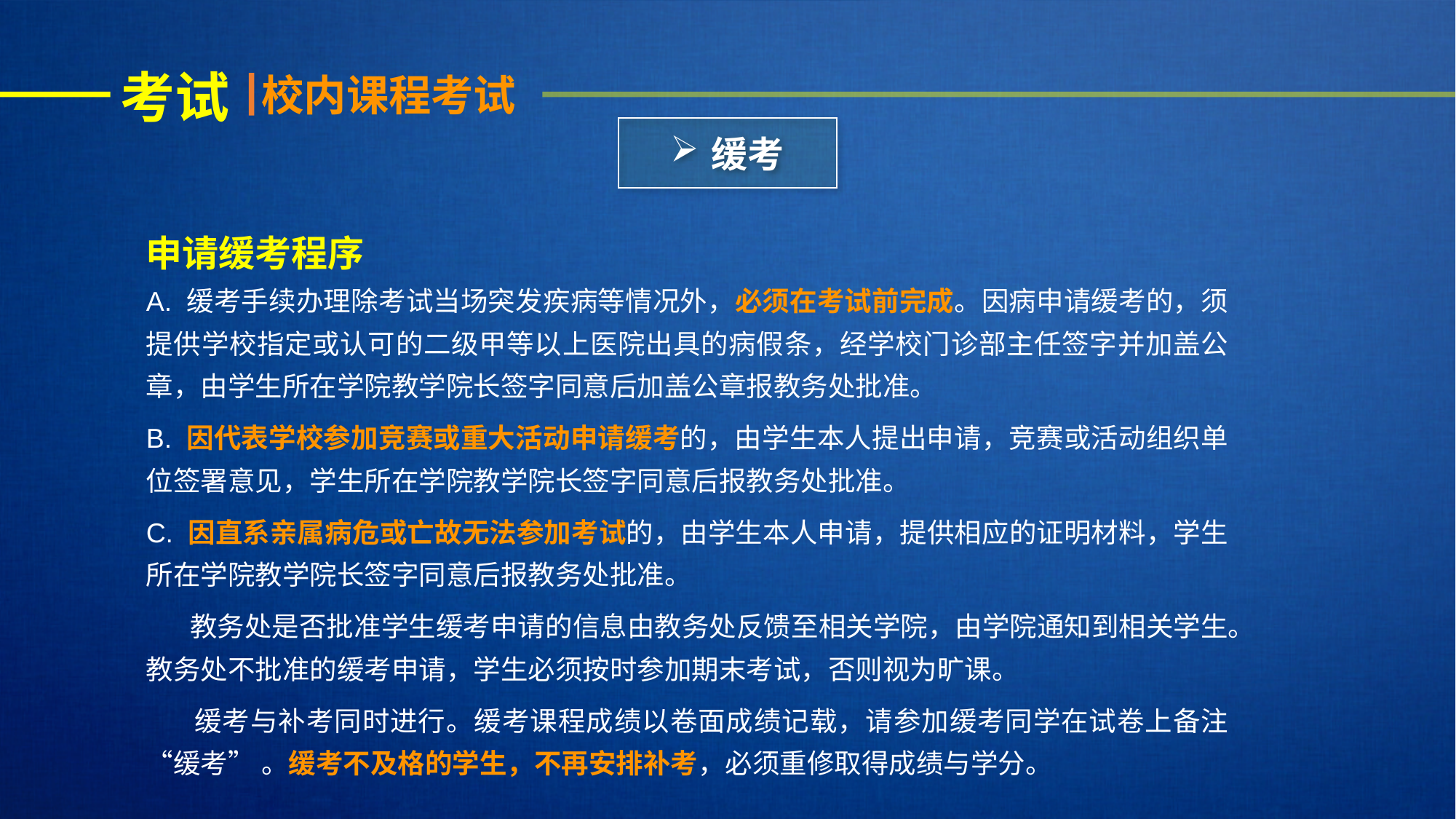

考试
校内课程考试

缓考
申请缓考程序
A. 缓考手续办理除考试当场突发疾病等情况外，必须在考试前完成。因病申请缓考的，须提供学校指定或认可的二级甲等以上医院出具的病假条，经学校门诊部主任签字并加盖公章，由学生所在学院教学院长签字同意后加盖公章报教务处批准。
B. 因代表学校参加竞赛或重大活动申请缓考的，由学生本人提出申请，竞赛或活动组织单位签署意见，学生所在学院教学院长签字同意后报教务处批准。
C. 因直系亲属病危或亡故无法参加考试的，由学生本人申请，提供相应的证明材料，学生所在学院教学院长签字同意后报教务处批准。
      教务处是否批准学生缓考申请的信息由教务处反馈至相关学院，由学院通知到相关学生。教务处不批准的缓考申请，学生必须按时参加期末考试，否则视为旷课。
      缓考与补考同时进行。缓考课程成绩以卷面成绩记载，请参加缓考同学在试卷上备注“缓考” 。缓考不及格的学生，不再安排补考，必须重修取得成绩与学分。